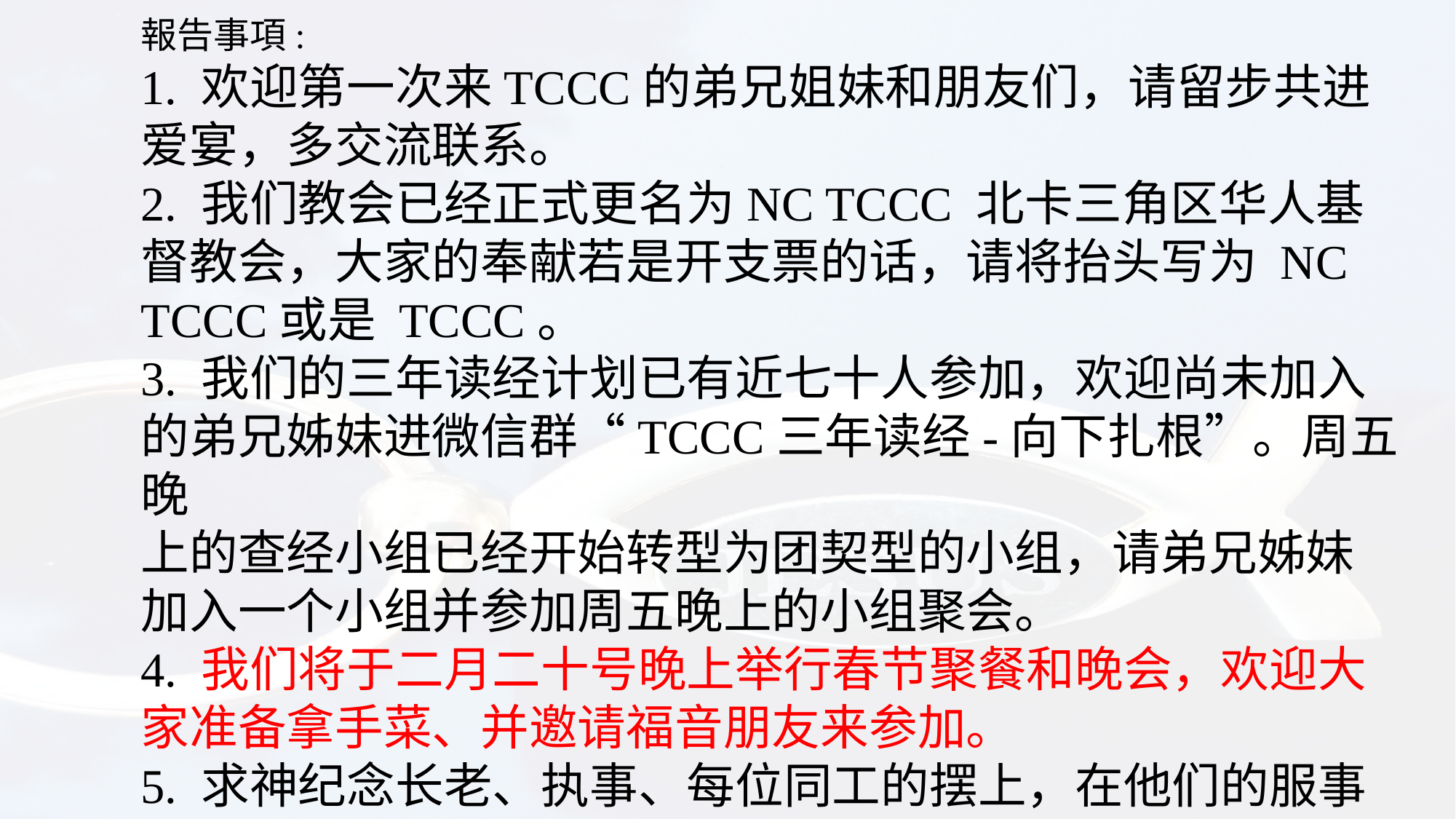

報告事項:
1. 欢迎第一次来TCCC的弟兄姐妹和朋友们，请留步共进
爱宴，多交流联系。
2. 我们教会已经正式更名为NC TCCC 北卡三角区华人基
督教会，大家的奉献若是开支票的话，请将抬头写为 NC
TCCC或是 TCCC。
3. 我们的三年读经计划已有近七十人参加，欢迎尚未加入
的弟兄姊妹进微信群“TCCC三年读经-向下扎根”。周五晚
上的查经小组已经开始转型为团契型的小组，请弟兄姊妹
加入一个小组并参加周五晚上的小组聚会。
4. 我们将于二月二十号晚上举行春节聚餐和晚会，欢迎大
家准备拿手菜、并邀请福音朋友来参加。
5. 求神纪念长老、执事、每位同工的摆上，在他们的服事
、工作、婚姻家庭中都有主的保守和恩典。